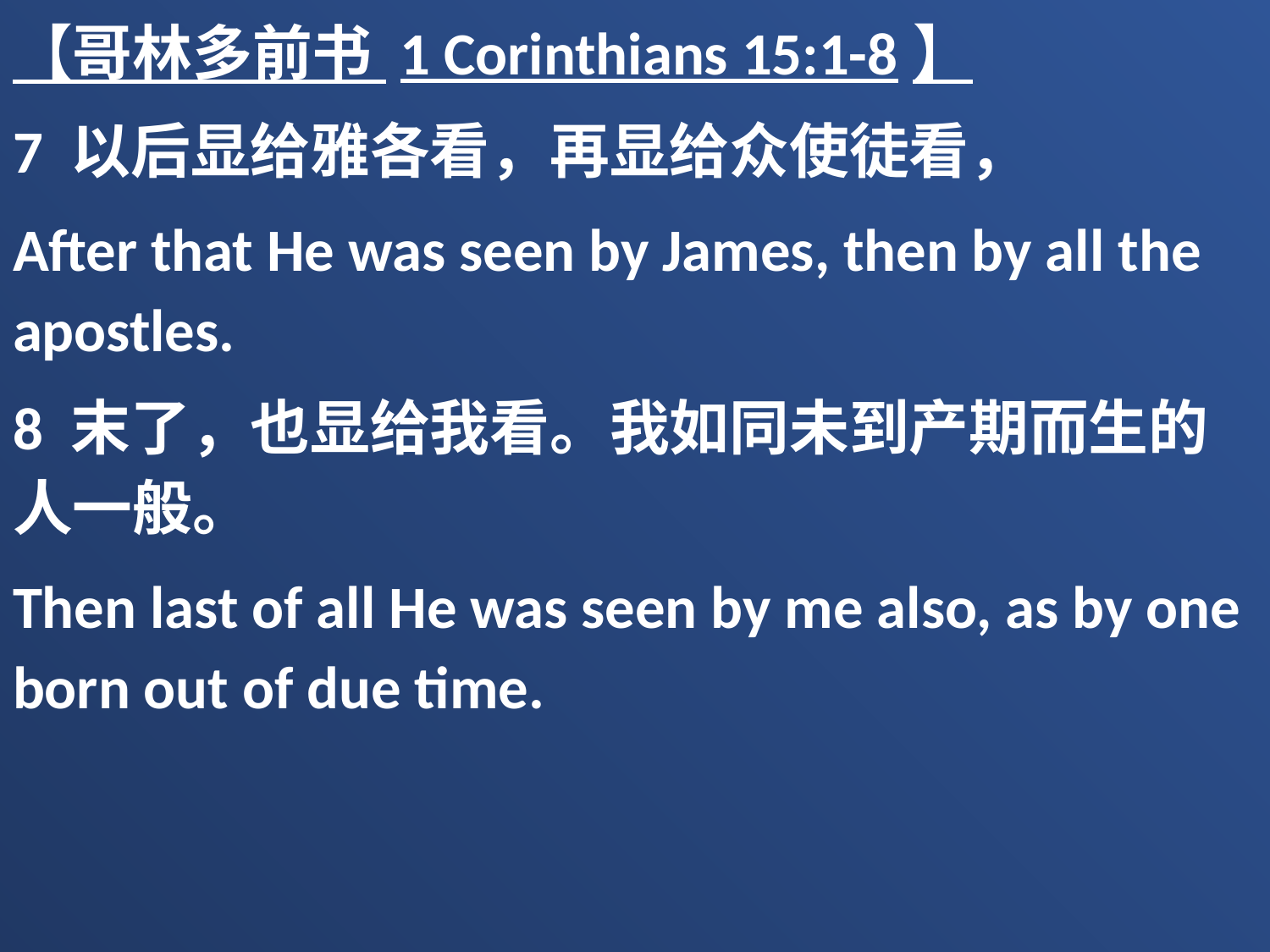

【哥林多前书 1 Corinthians 15:1-8】
7 以后显给雅各看，再显给众使徒看，
After that He was seen by James, then by all the apostles.
8 末了，也显给我看。我如同未到产期而生的人一般。
Then last of all He was seen by me also, as by one born out of due time.